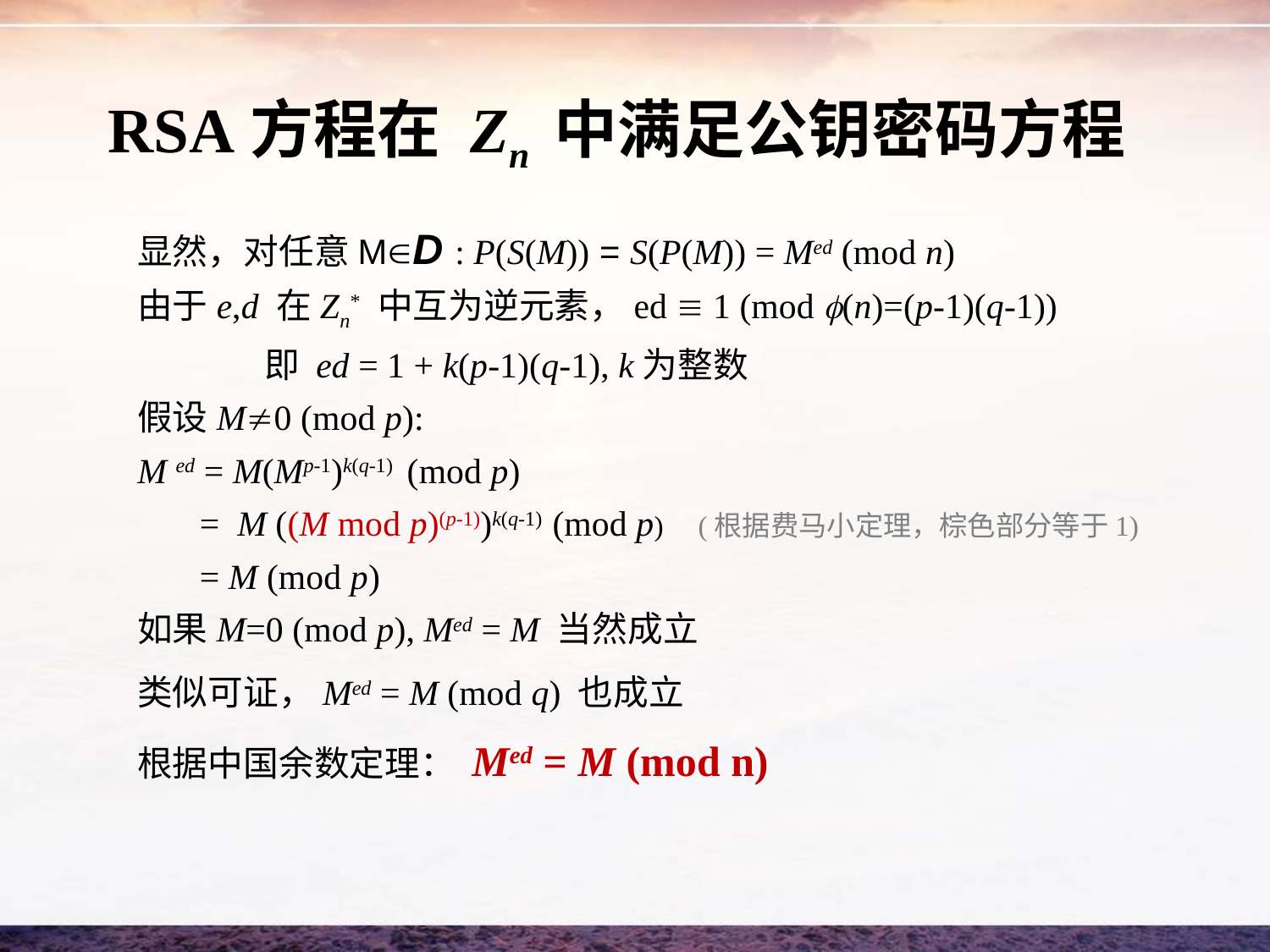

# RSA方程在 Zn 中满足公钥密码方程
显然，对任意M∈D : P(S(M)) = S(P(M)) = Med (mod n)
由于e,d 在Zn* 中互为逆元素，ed ≡ 1 (mod φ(n)=(p-1)(q-1))
	即 ed = 1 + k(p-1)(q-1), k为整数
假设M≠0 (mod p):
M ed = M(Mp-1)k(q-1)  (mod p)
       =  M ((M mod p)(p-1))k(q-1)  (mod p)     (根据费马小定理，棕色部分等于1)
       = M (mod p)
如果M=0 (mod p), Med = M 当然成立
类似可证，Med = M (mod q) 也成立
根据中国余数定理： Med = M (mod n)